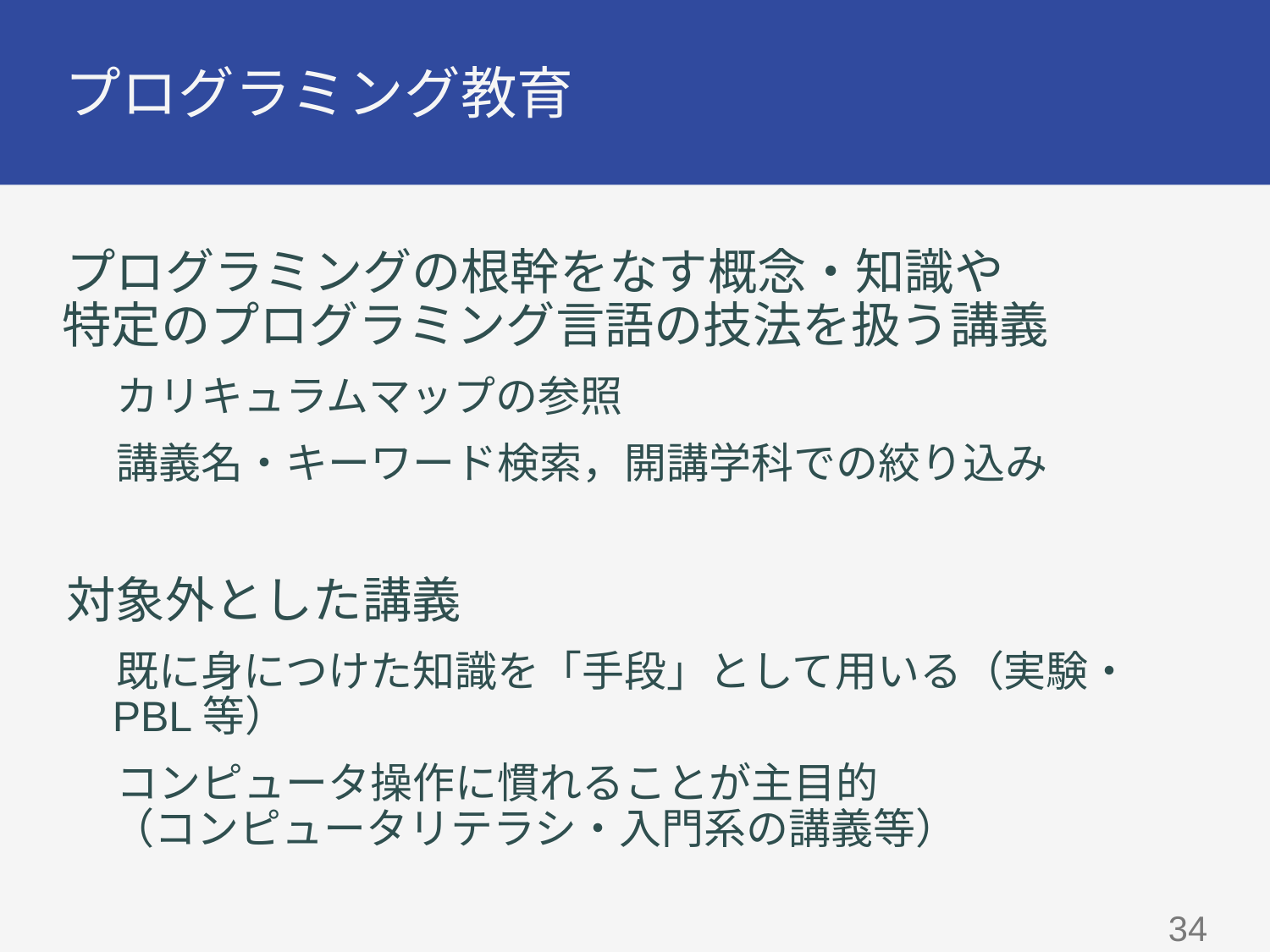

# プログラミング教育
プログラミングの根幹をなす概念・知識や
特定のプログラミング言語の技法を扱う講義
カリキュラムマップの参照
講義名・キーワード検索，開講学科での絞り込み

対象外とした講義
既に身につけた知識を「手段」として用いる（実験・PBL等）
コンピュータ操作に慣れることが主目的
（コンピュータリテラシ・入門系の講義等）

34